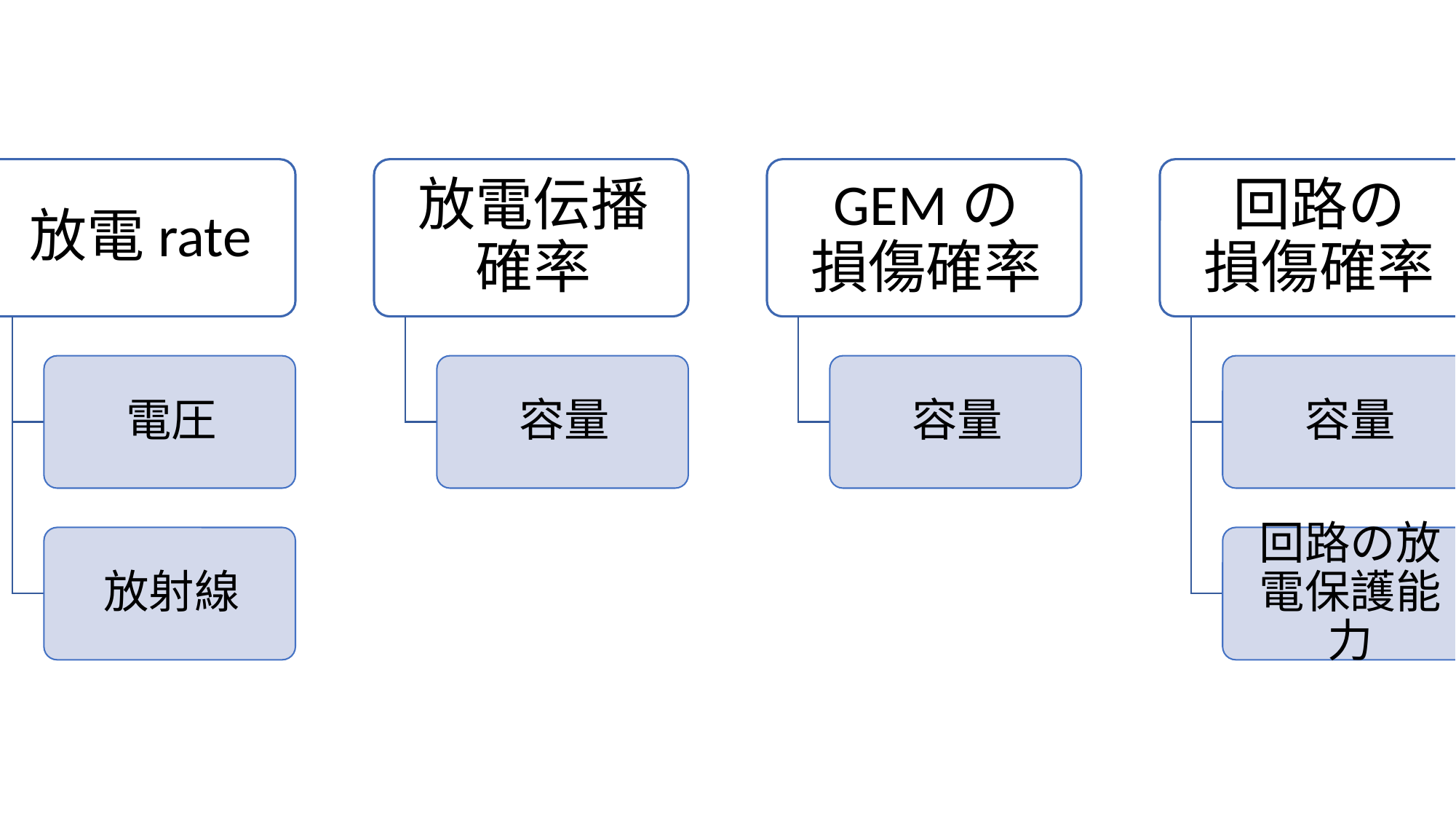

放電rate
電圧
放射線
放電伝播
確率
容量
GEMの
損傷確率
容量
回路の
損傷確率
容量
回路の放電保護能力